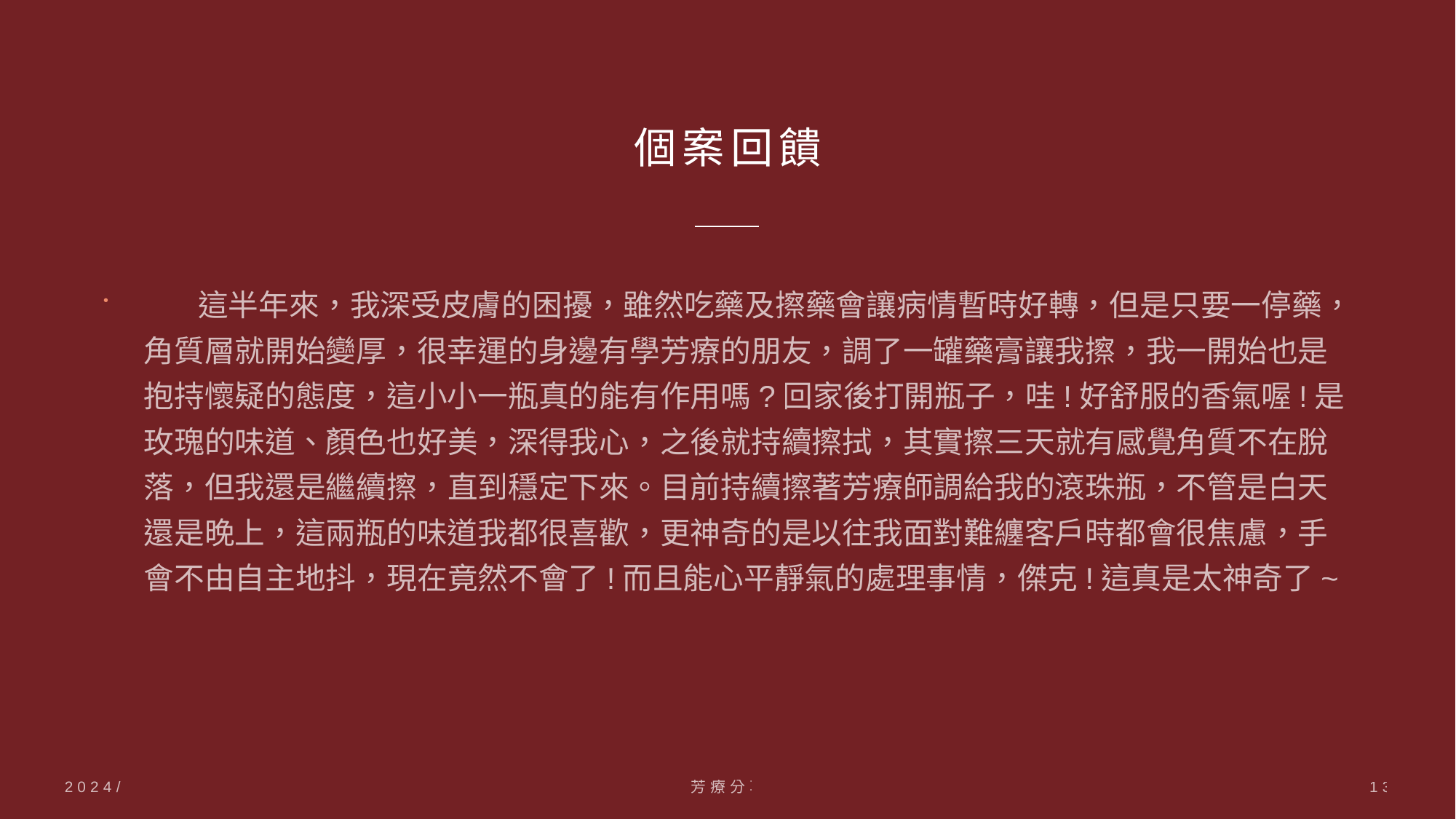

# 個案回饋
       這半年來，我深受皮膚的困擾，雖然吃藥及擦藥會讓病情暫時好轉，但是只要一停藥，角質層就開始變厚，很幸運的身邊有學芳療的朋友，調了一罐藥膏讓我擦，我一開始也是抱持懷疑的態度，這小小一瓶真的能有作用嗎?回家後打開瓶子，哇!好舒服的香氣喔!是玫瑰的味道、顏色也好美，深得我心，之後就持續擦拭，其實擦三天就有感覺角質不在脫落，但我還是繼續擦，直到穩定下來。目前持續擦著芳療師調給我的滾珠瓶，不管是白天還是晚上，這兩瓶的味道我都很喜歡，更神奇的是以往我面對難纏客戶時都會很焦慮，手會不由自主地抖，現在竟然不會了!而且能心平靜氣的處理事情，傑克!這真是太神奇了~
2024/8/5
芳療分享
13